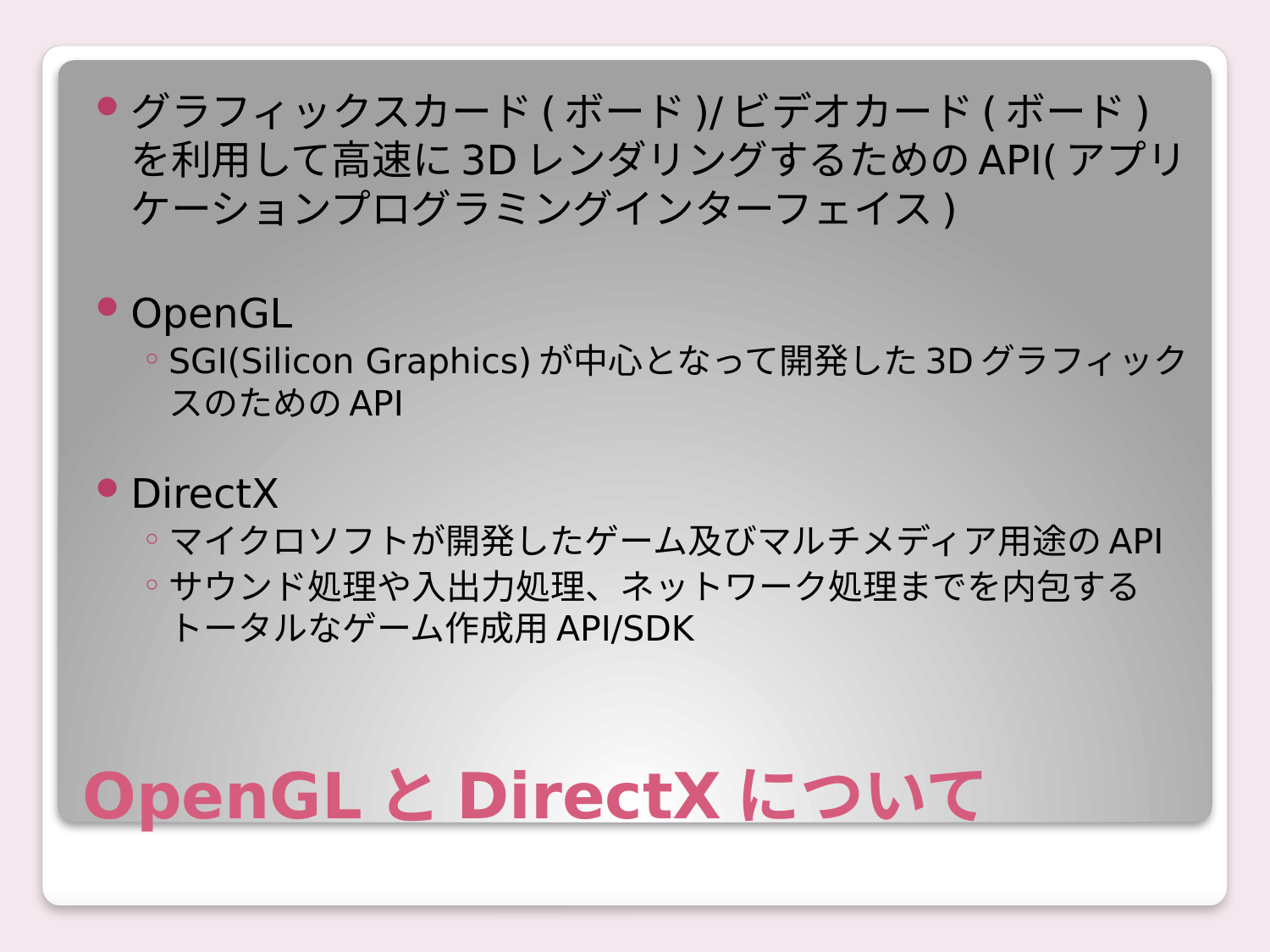

グラフィックスカード(ボード)/ビデオカード(ボード)を利用して高速に3DレンダリングするためのAPI(アプリケーションプログラミングインターフェイス)

OpenGL
SGI(Silicon Graphics)が中心となって開発した3DグラフィックスのためのAPI
DirectX
マイクロソフトが開発したゲーム及びマルチメディア用途のAPI
サウンド処理や入出力処理、ネットワーク処理までを内包するトータルなゲーム作成用API/SDK
# OpenGLとDirectXについて